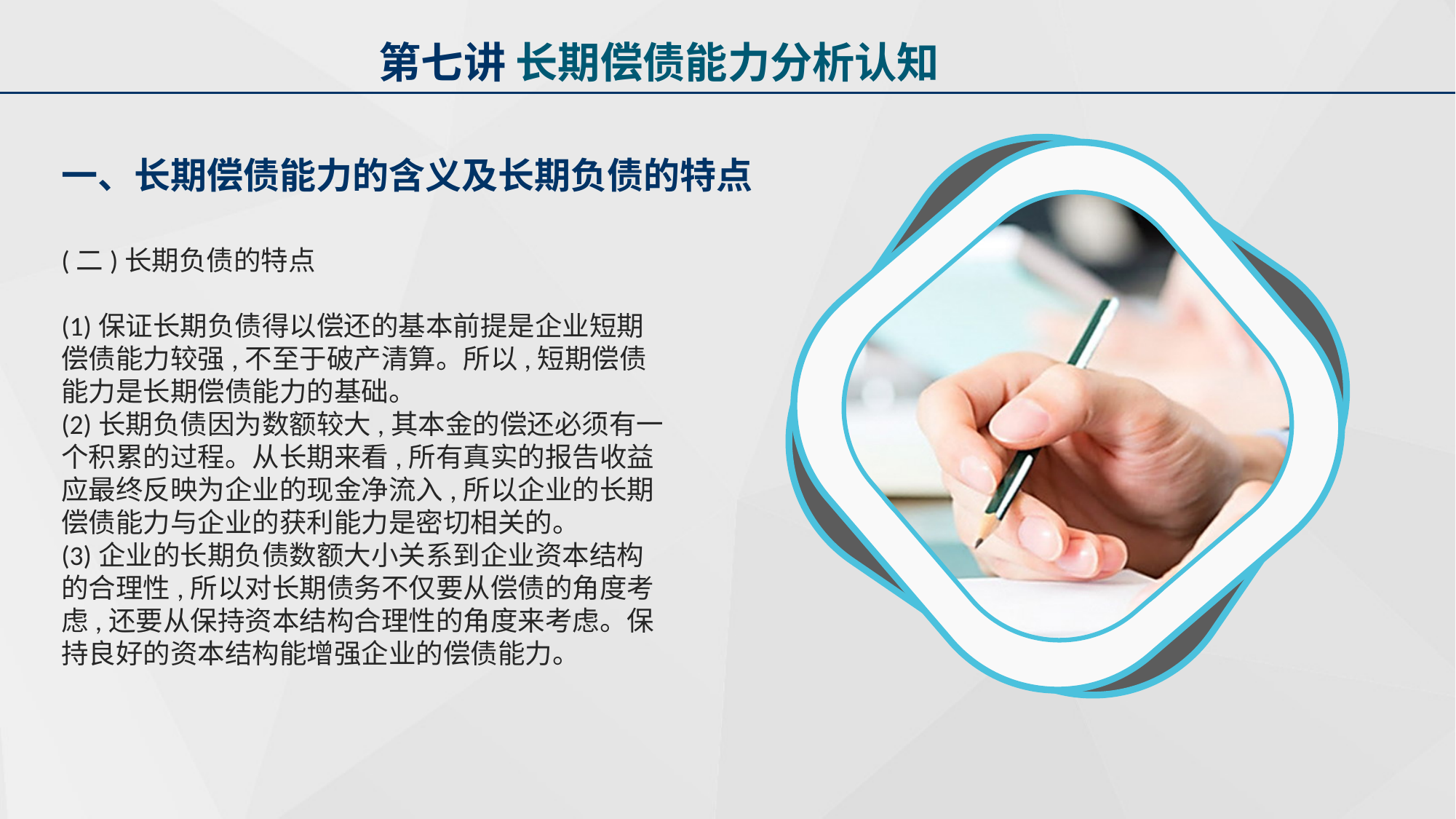

第七讲 长期偿债能力分析认知
一、长期偿债能力的含义及长期负债的特点

(二)长期负债的特点

(1)保证长期负债得以偿还的基本前提是企业短期偿债能力较强,不至于破产清算。所以,短期偿债能力是长期偿债能力的基础。
(2)长期负债因为数额较大,其本金的偿还必须有一个积累的过程。从长期来看,所有真实的报告收益应最终反映为企业的现金净流入,所以企业的长期偿债能力与企业的获利能力是密切相关的。
(3)企业的长期负债数额大小关系到企业资本结构的合理性,所以对长期债务不仅要从偿债的角度考虑,还要从保持资本结构合理性的角度来考虑。保持良好的资本结构能增强企业的偿债能力。